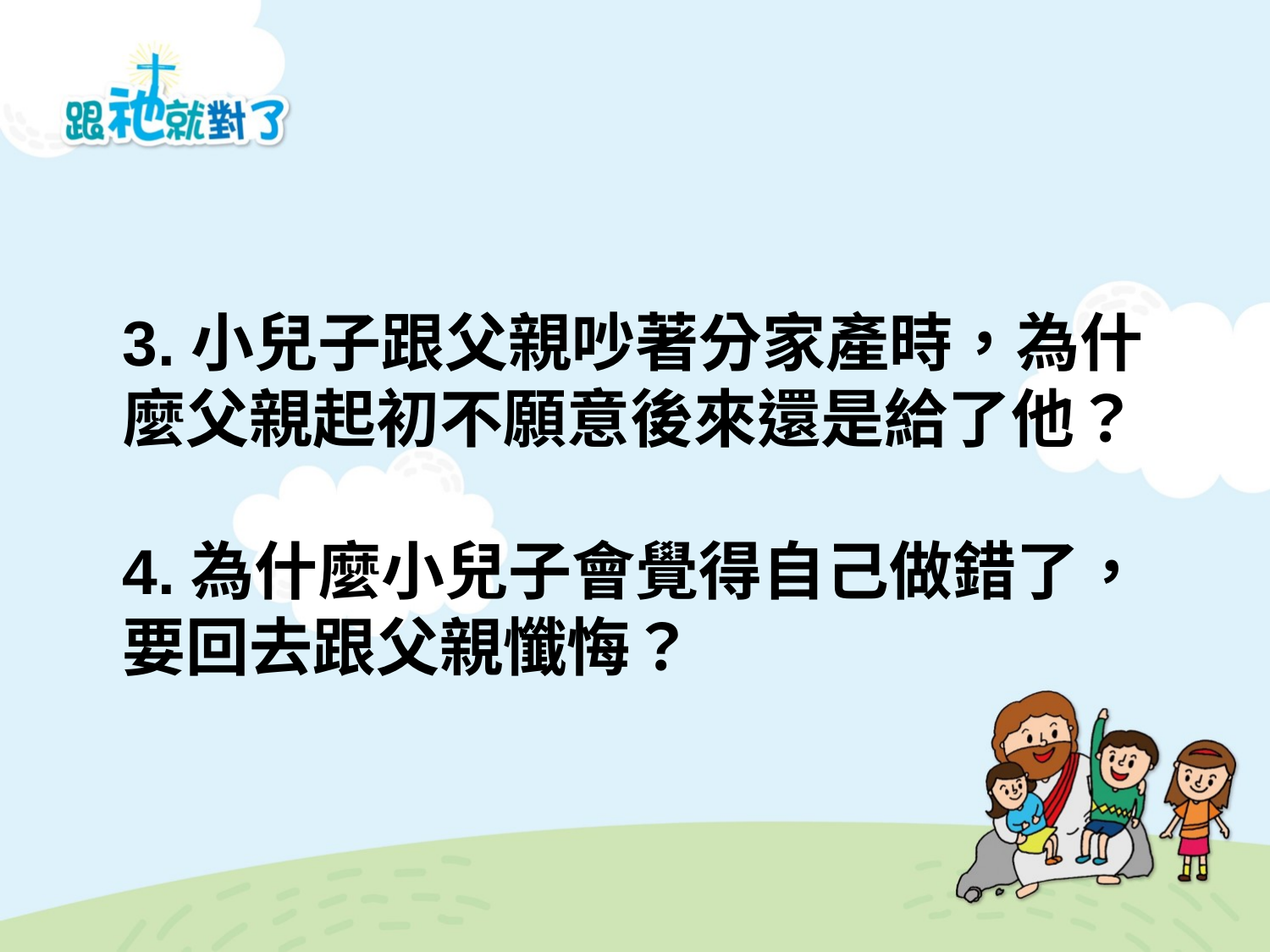

3.小兒子跟父親吵著分家產時，為什麼父親起初不願意後來還是給了他？

4.為什麼小兒子會覺得自己做錯了，要回去跟父親懺悔？